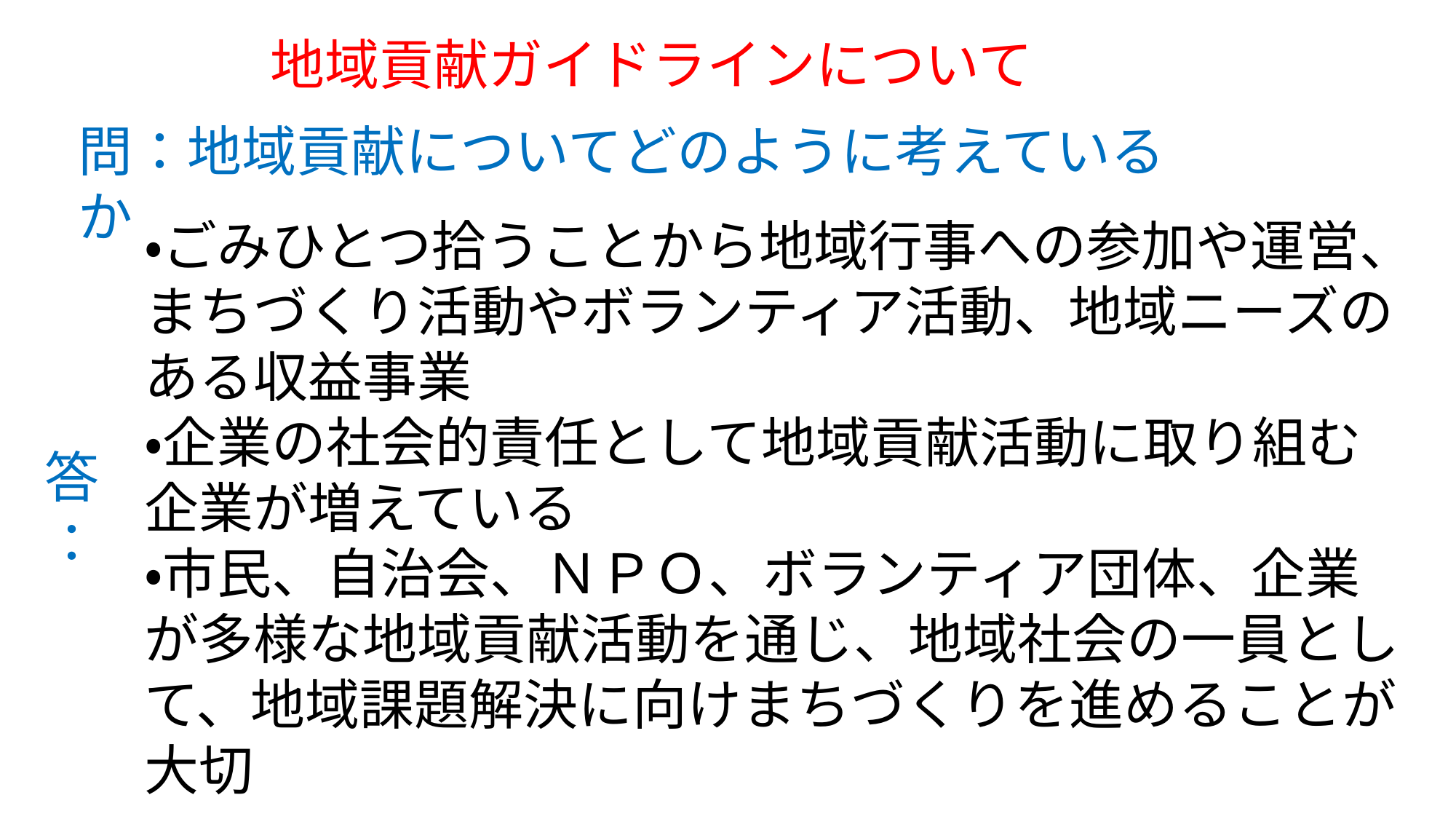

地域貢献ガイドラインについて
問：地域貢献についてどのように考えているか
・ごみひとつ拾うことから地域行事への参加や運営、まちづくり活動やボランティア活動、地域ニーズのある収益事業
・企業の社会的責任として地域貢献活動に取り組む企業が増えている
・市民、自治会、ＮＰＯ、ボランティア団体、企業が多様な地域貢献活動を通じ、地域社会の一員として、地域課題解決に向けまちづくりを進めることが大切
答：